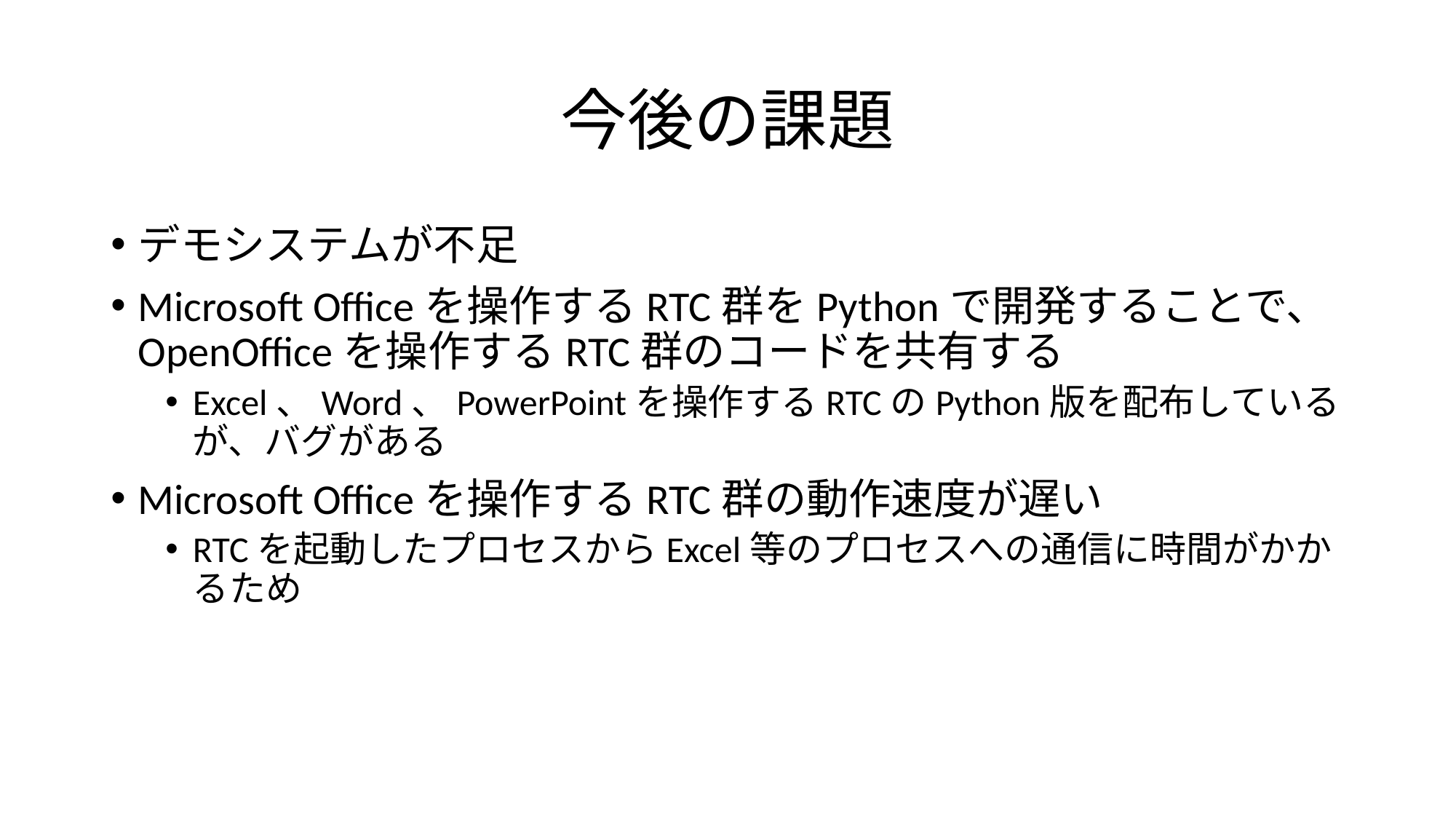

# 今後の課題
デモシステムが不足
Microsoft Officeを操作するRTC群をPythonで開発することで、OpenOfficeを操作するRTC群のコードを共有する
Excel、Word、PowerPointを操作するRTCのPython版を配布しているが、バグがある
Microsoft Officeを操作するRTC群の動作速度が遅い
RTCを起動したプロセスからExcel等のプロセスへの通信に時間がかかるため